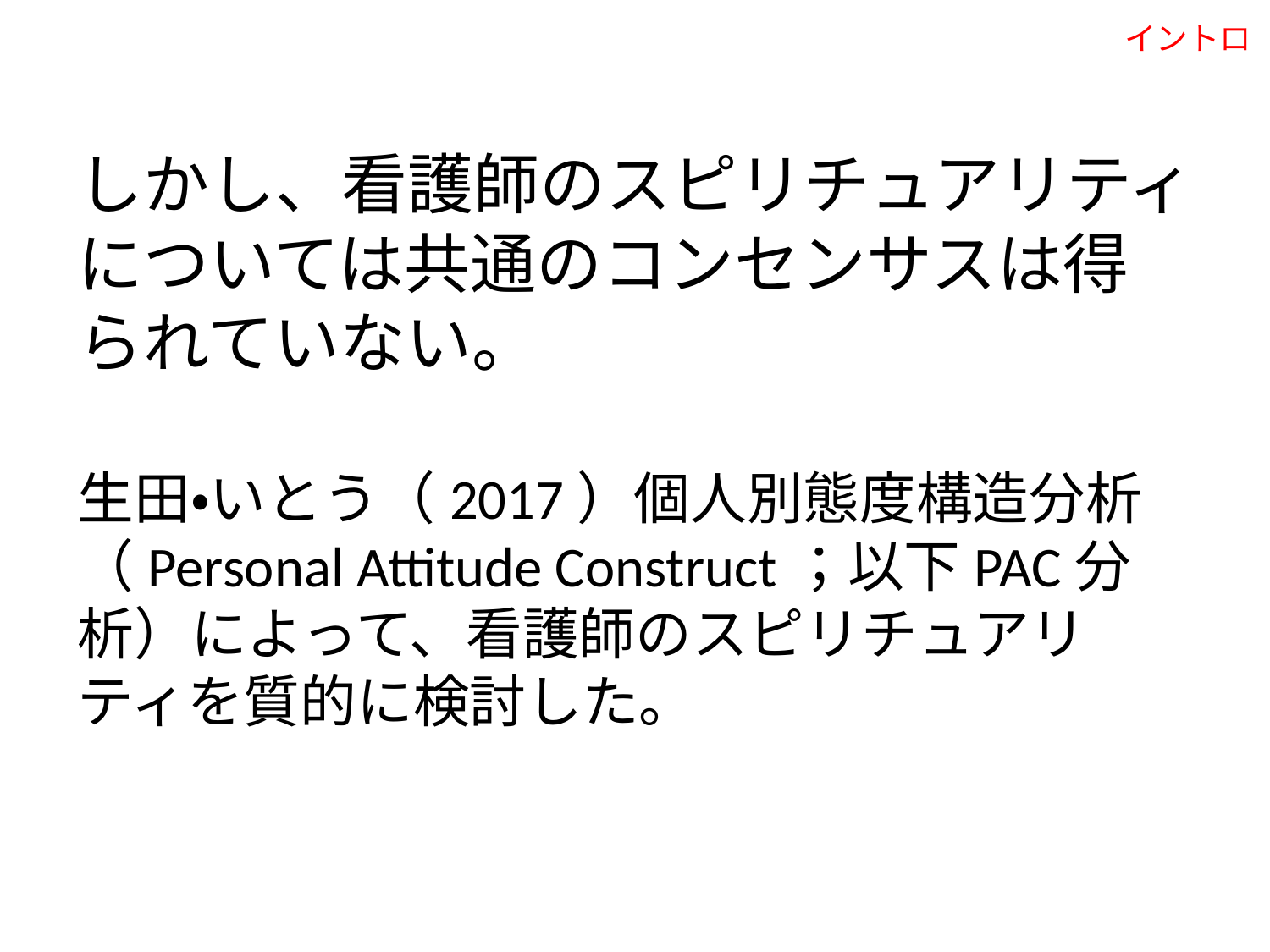

イントロ
# しかし、看護師のスピリチュアリティについては共通のコンセンサスは得られていない。
生田・いとう（2017）個人別態度構造分析（Personal Attitude Construct；以下PAC分析）によって、看護師のスピリチュアリティを質的に検討した。